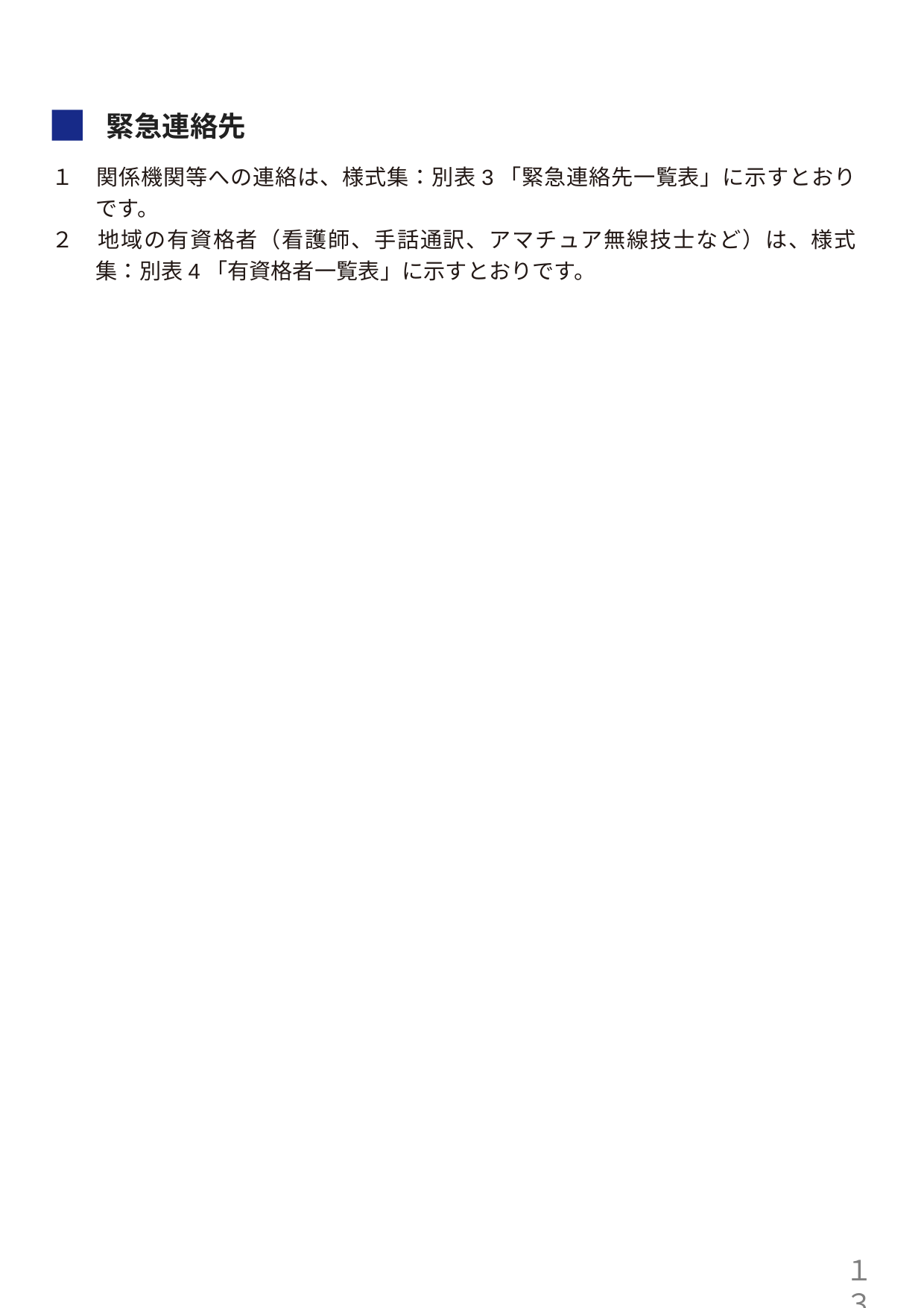

緊急連絡先

１　関係機関等への連絡は、様式集：別表3「緊急連絡先一覧表」に示すとおりです。
２　地域の有資格者（看護師、手話通訳、アマチュア無線技士など）は、様式集：別表4「有資格者一覧表」に示すとおりです。
１３